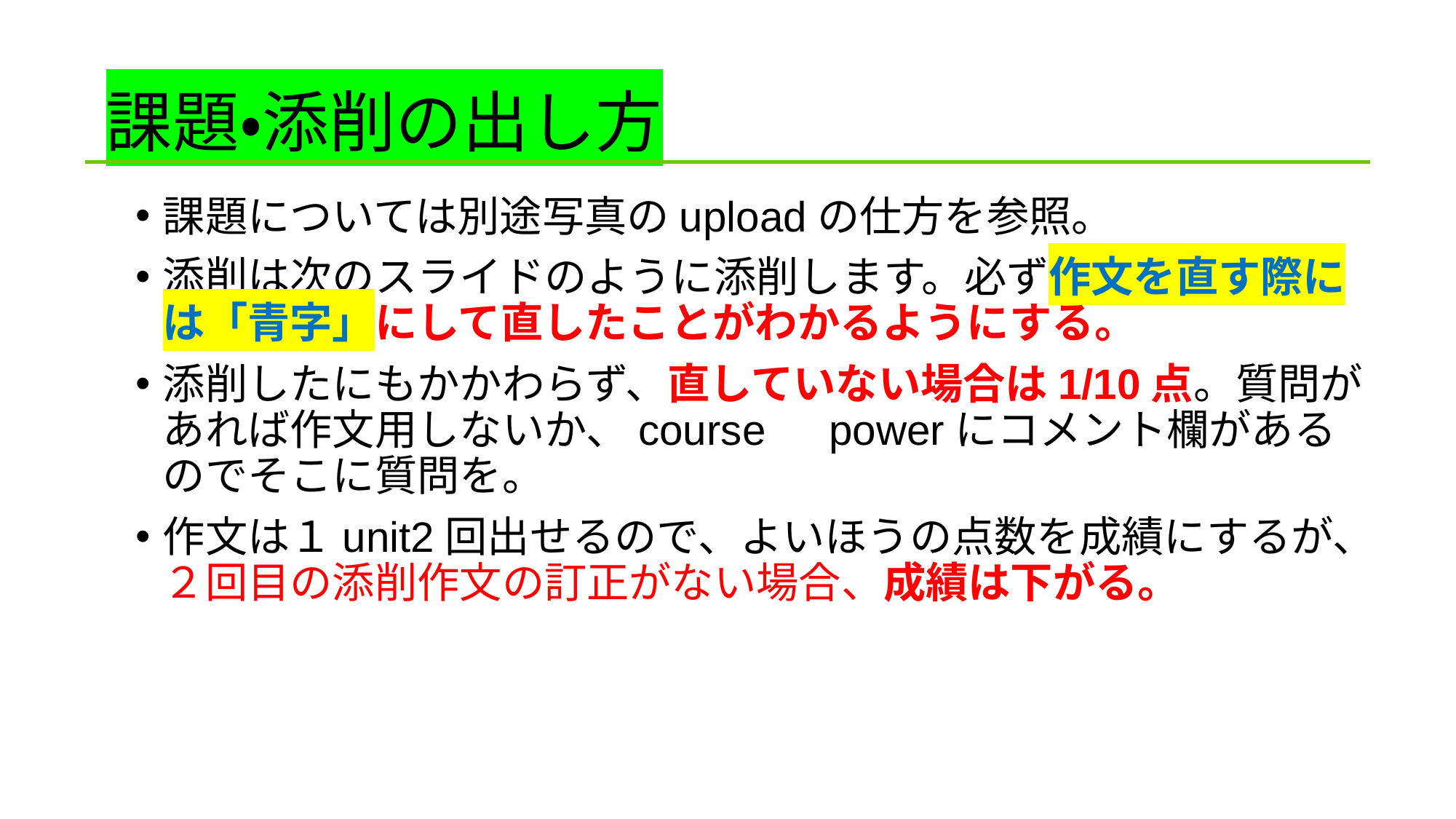

# 課題・添削の出し方
課題については別途写真のuploadの仕方を参照。
添削は次のスライドのように添削します。必ず作文を直す際には「青字」にして直したことがわかるようにする。
添削したにもかかわらず、直していない場合は1/10点。質問があれば作文用しないか、course　powerにコメント欄があるのでそこに質問を。
作文は１unit2回出せるので、よいほうの点数を成績にするが、２回目の添削作文の訂正がない場合、成績は下がる。